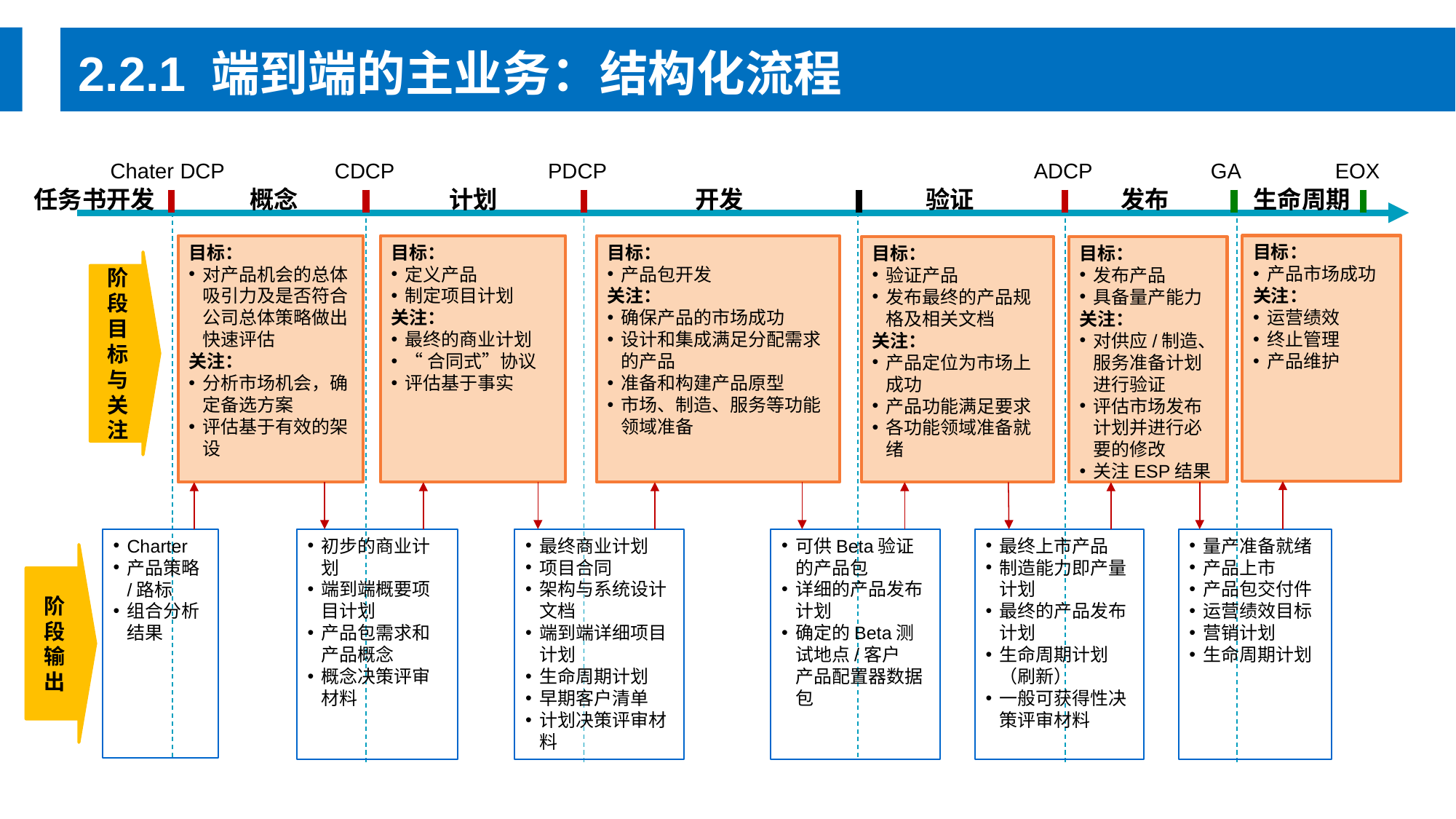

2.2.1 端到端的主业务：结构化流程
Chater DCP
CDCP
PDCP
ADCP
GA
EOX
任务书开发
概念
计划
开发
验证
发布
生命周期
目标：
产品市场成功
关注：
运营绩效
终止管理
产品维护
目标：
定义产品
制定项目计划
关注：
最终的商业计划
“合同式”协议
评估基于事实
目标：
对产品机会的总体吸引力及是否符合公司总体策略做出快速评估
关注：
分析市场机会，确定备选方案
评估基于有效的架设
目标：
产品包开发
关注：
确保产品的市场成功
设计和集成满足分配需求的产品
准备和构建产品原型
市场、制造、服务等功能领域准备
目标：
发布产品
具备量产能力
关注：
对供应/制造、服务准备计划进行验证
评估市场发布计划并进行必要的修改
关注ESP结果
目标：
验证产品
发布最终的产品规格及相关文档
关注：
产品定位为市场上成功
产品功能满足要求
各功能领域准备就绪
阶段目标与关注
Charter
产品策略/路标
组合分析结果
初步的商业计划
端到端概要项目计划
产品包需求和产品概念
概念决策评审材料
最终商业计划
项目合同
架构与系统设计文档
端到端详细项目计划
生命周期计划
早期客户清单
计划决策评审材料
可供Beta验证的产品包
详细的产品发布计划
确定的Beta测试地点/客户
产品配置器数据包
量产准备就绪
产品上市
产品包交付件
运营绩效目标
营销计划
生命周期计划
最终上市产品
制造能力即产量计划
最终的产品发布计划
生命周期计划（刷新）
一般可获得性决策评审材料
阶段输出
29